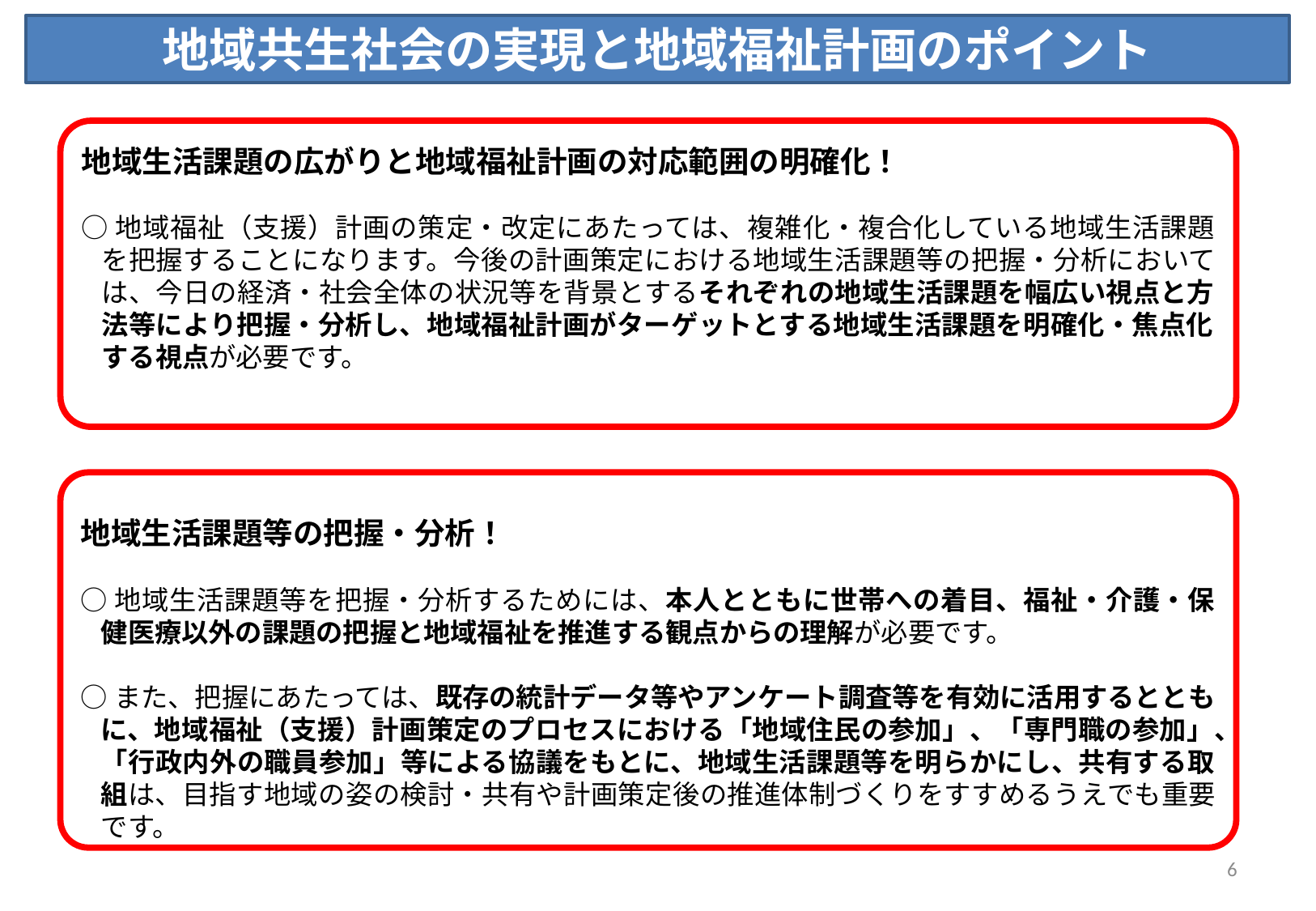

地域共生社会の実現と地域福祉計画のポイント
地域生活課題の広がりと地域福祉計画の対応範囲の明確化！

○地域福祉（支援）計画の策定・改定にあたっては、複雑化・複合化している地域生活課題を把握することになります。今後の計画策定における地域生活課題等の把握・分析においては、今日の経済・社会全体の状況等を背景とするそれぞれの地域生活課題を幅広い視点と方法等により把握・分析し、地域福祉計画がターゲットとする地域生活課題を明確化・焦点化する視点が必要です。

地域生活課題等の把握・分析！

○地域生活課題等を把握・分析するためには、本人とともに世帯への着目、福祉・介護・保健医療以外の課題の把握と地域福祉を推進する観点からの理解が必要です。

○また、把握にあたっては、既存の統計データ等やアンケート調査等を有効に活用するとともに、地域福祉（支援）計画策定のプロセスにおける「地域住民の参加」、「専門職の参加」、「行政内外の職員参加」等による協議をもとに、地域生活課題等を明らかにし、共有する取組は、目指す地域の姿の検討・共有や計画策定後の推進体制づくりをすすめるうえでも重要です。

6